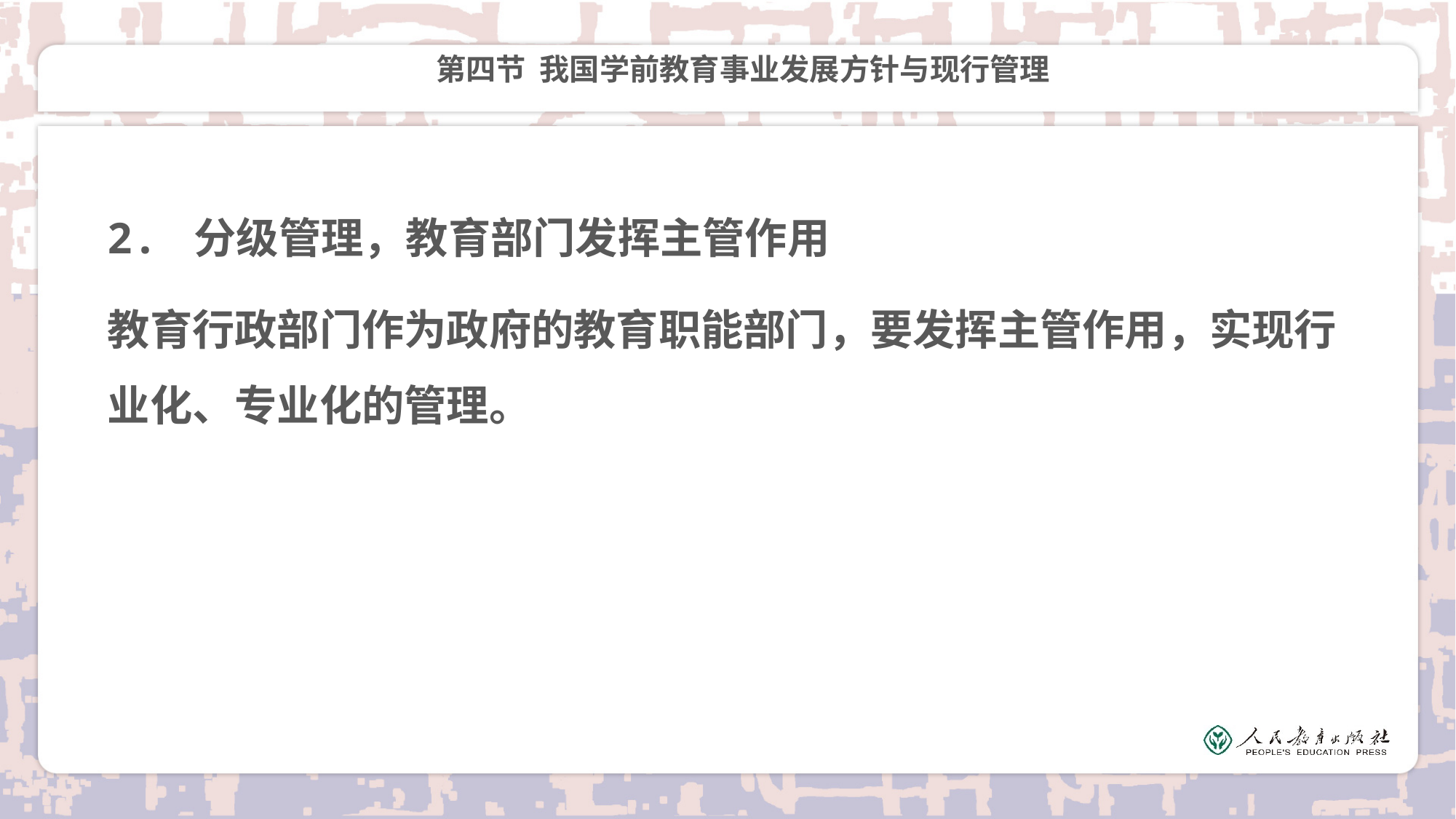

# 第四节  我国学前教育事业发展方针与现行管理
2. 分级管理，教育部门发挥主管作用
教育行政部门作为政府的教育职能部门，要发挥主管作用，实现行业化、专业化的管理。